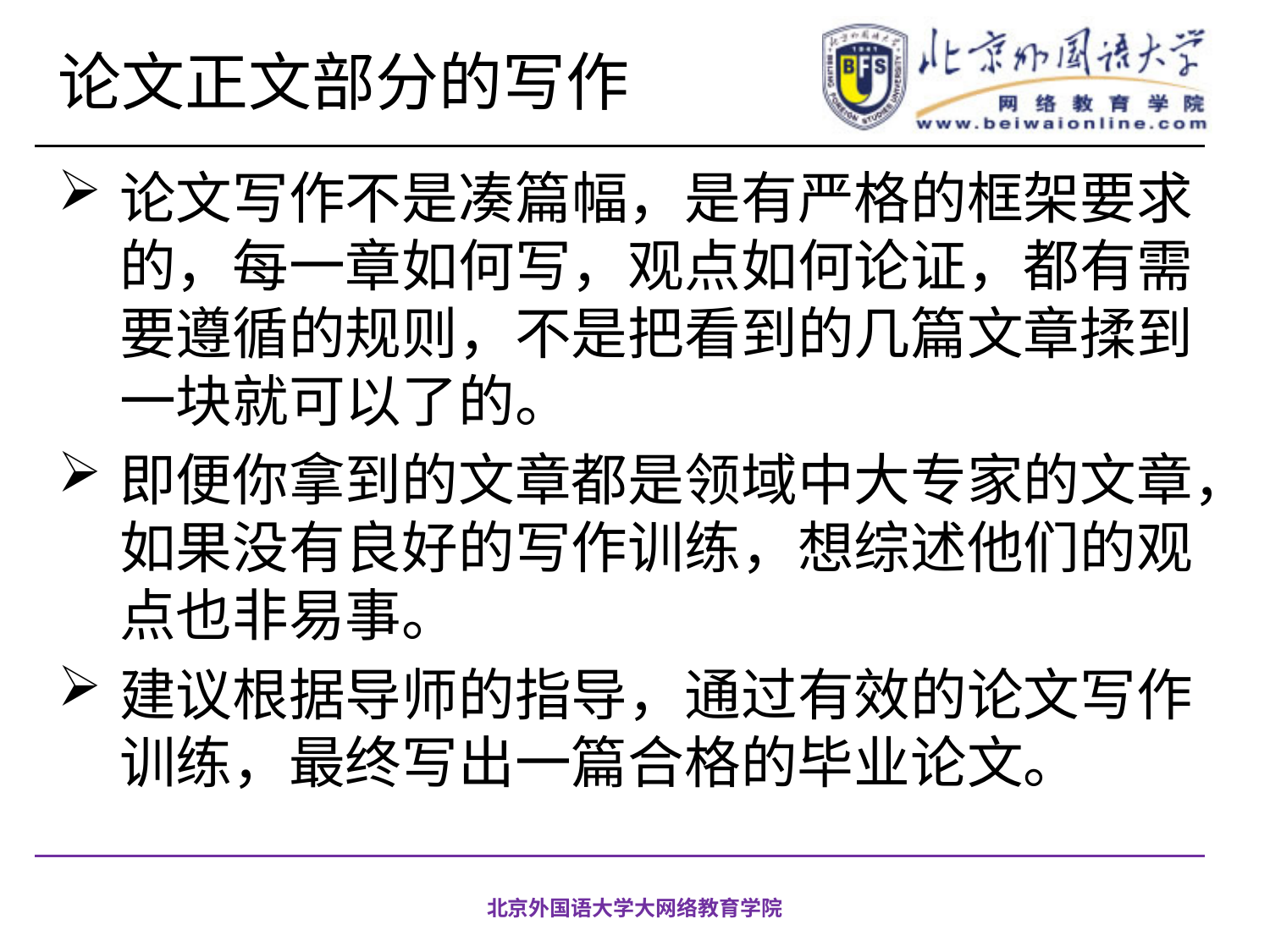

# 论文正文部分的写作
论文写作不是凑篇幅，是有严格的框架要求的，每一章如何写，观点如何论证，都有需要遵循的规则，不是把看到的几篇文章揉到一块就可以了的。
即便你拿到的文章都是领域中大专家的文章，如果没有良好的写作训练，想综述他们的观点也非易事。
建议根据导师的指导，通过有效的论文写作训练，最终写出一篇合格的毕业论文。

北京外国语大学大网络教育学院
50